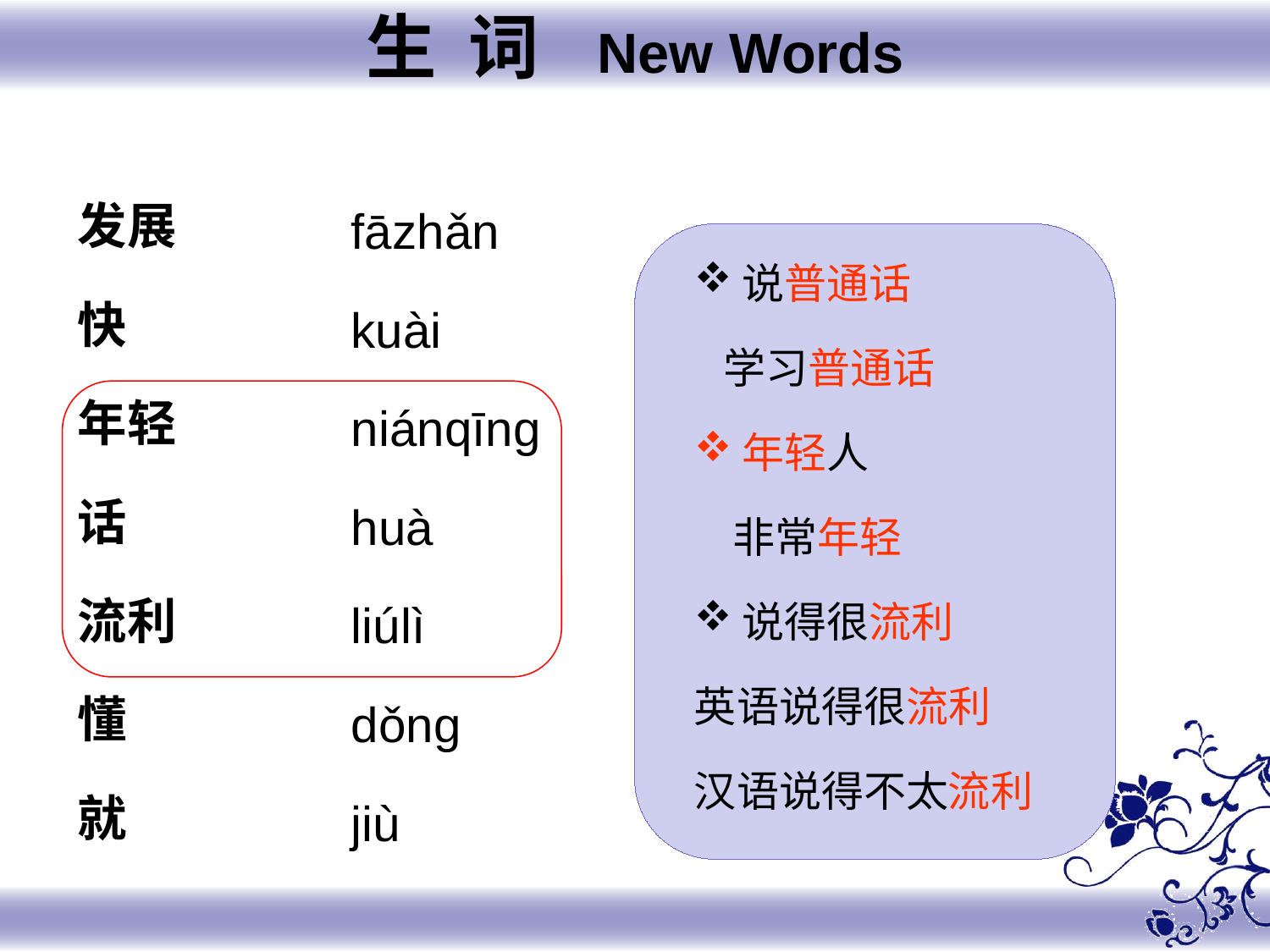

生  词   New Words
发展
快
年轻
话
流利
懂
就
fāzhǎn
kuài
niánqīng
huà
liúlì
dǒnɡ
jiù

说普通话
  学习普通话
年轻人
   非常年轻
说得很流利
英语说得很流利
汉语说得不太流利